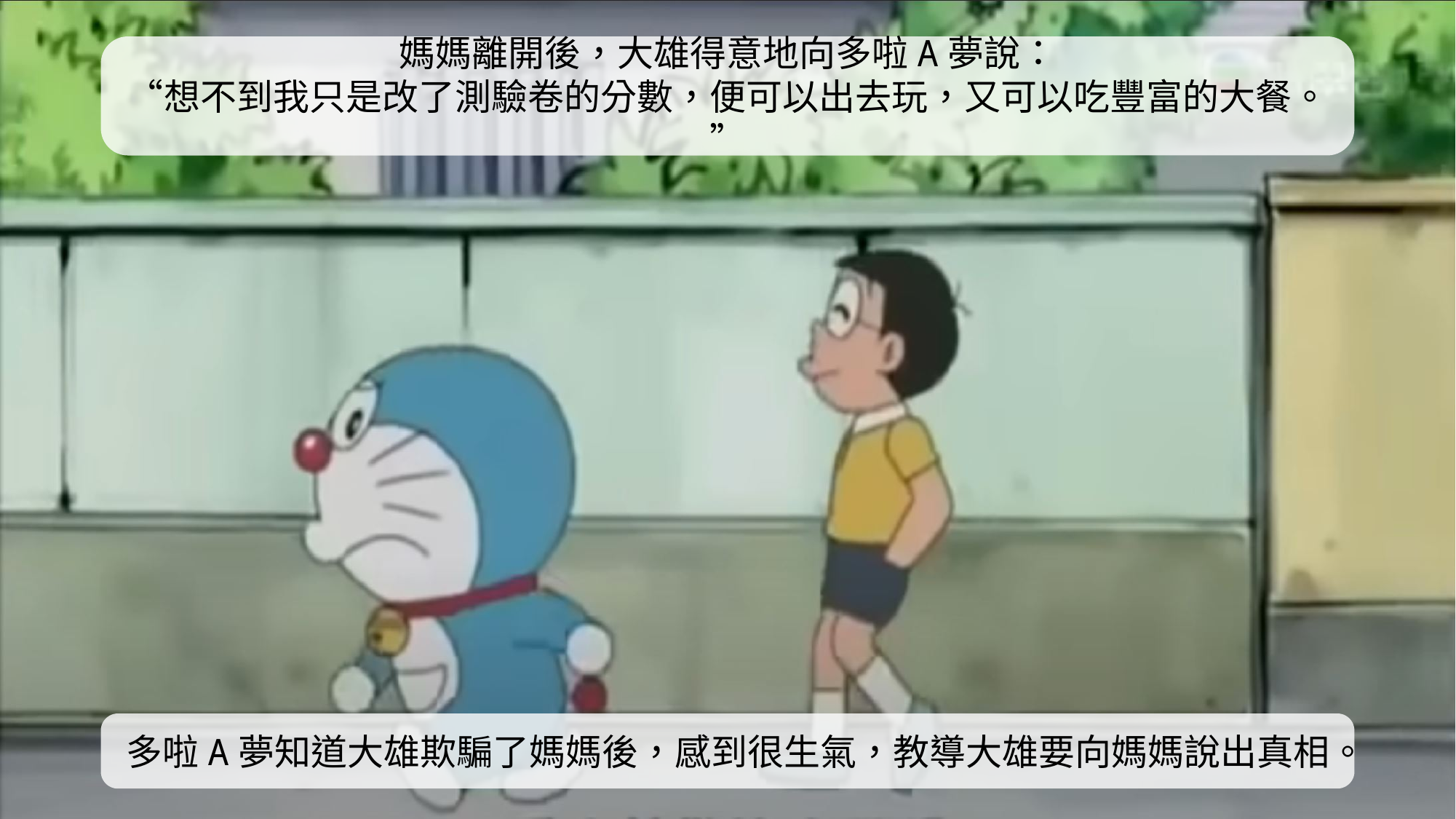

媽媽離開後，大雄得意地向多啦A夢說：
“想不到我只是改了測驗卷的分數，便可以出去玩，又可以吃豐富的大餐。”
多啦A夢知道大雄欺騙了媽媽後，感到很生氣，教導大雄要向媽媽說出真相。